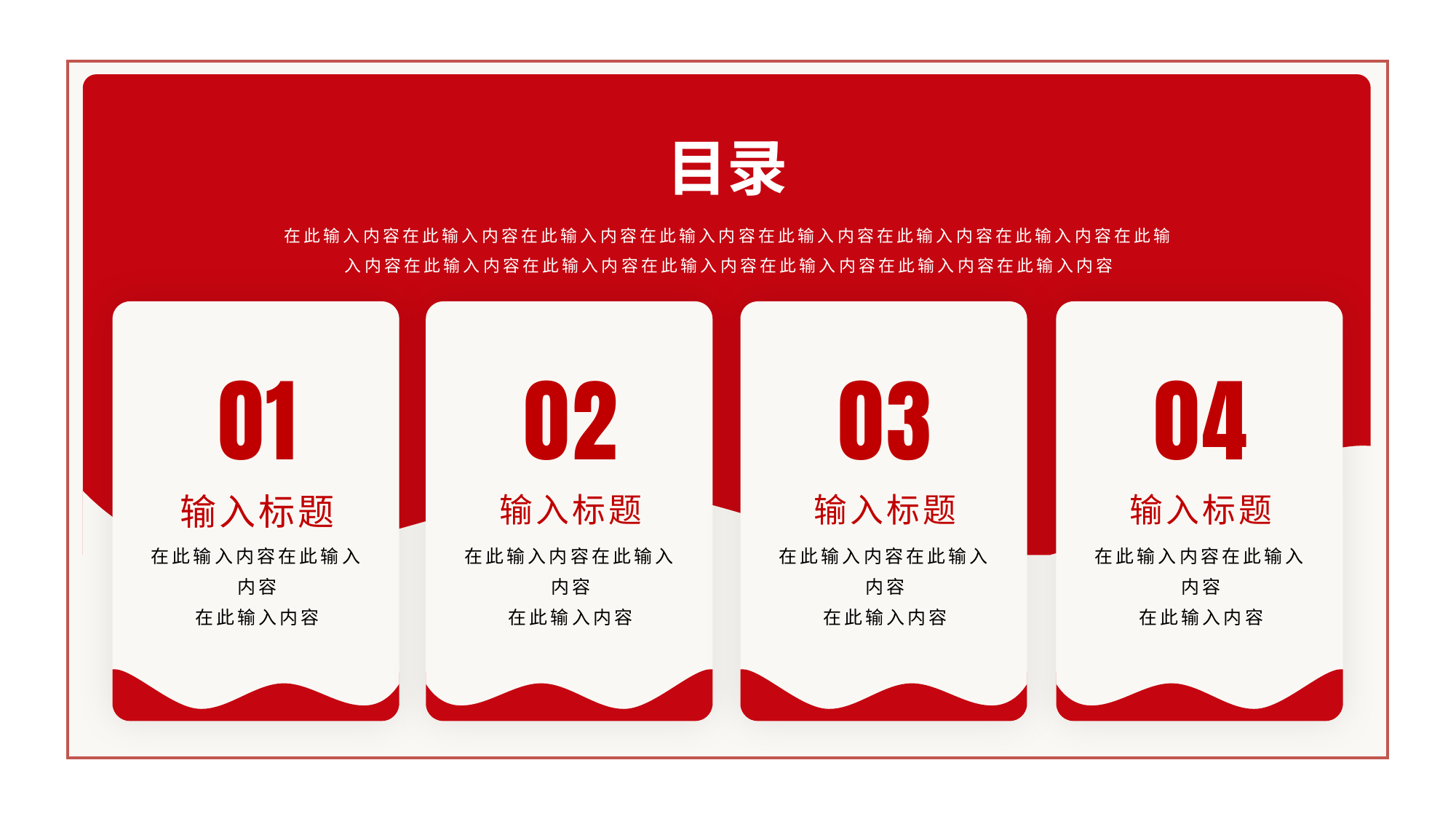

目录
在此输入内容在此输入内容在此输入内容在此输入内容在此输入内容在此输入内容在此输入内容在此输入内容在此输入内容在此输入内容在此输入内容在此输入内容在此输入内容在此输入内容

01
02
03
04
输入标题
输入标题
输入标题
输入标题
在此输入内容在此输入内容
在此输入内容

在此输入内容在此输入内容
在此输入内容

在此输入内容在此输入内容
在此输入内容

在此输入内容在此输入内容
在此输入内容